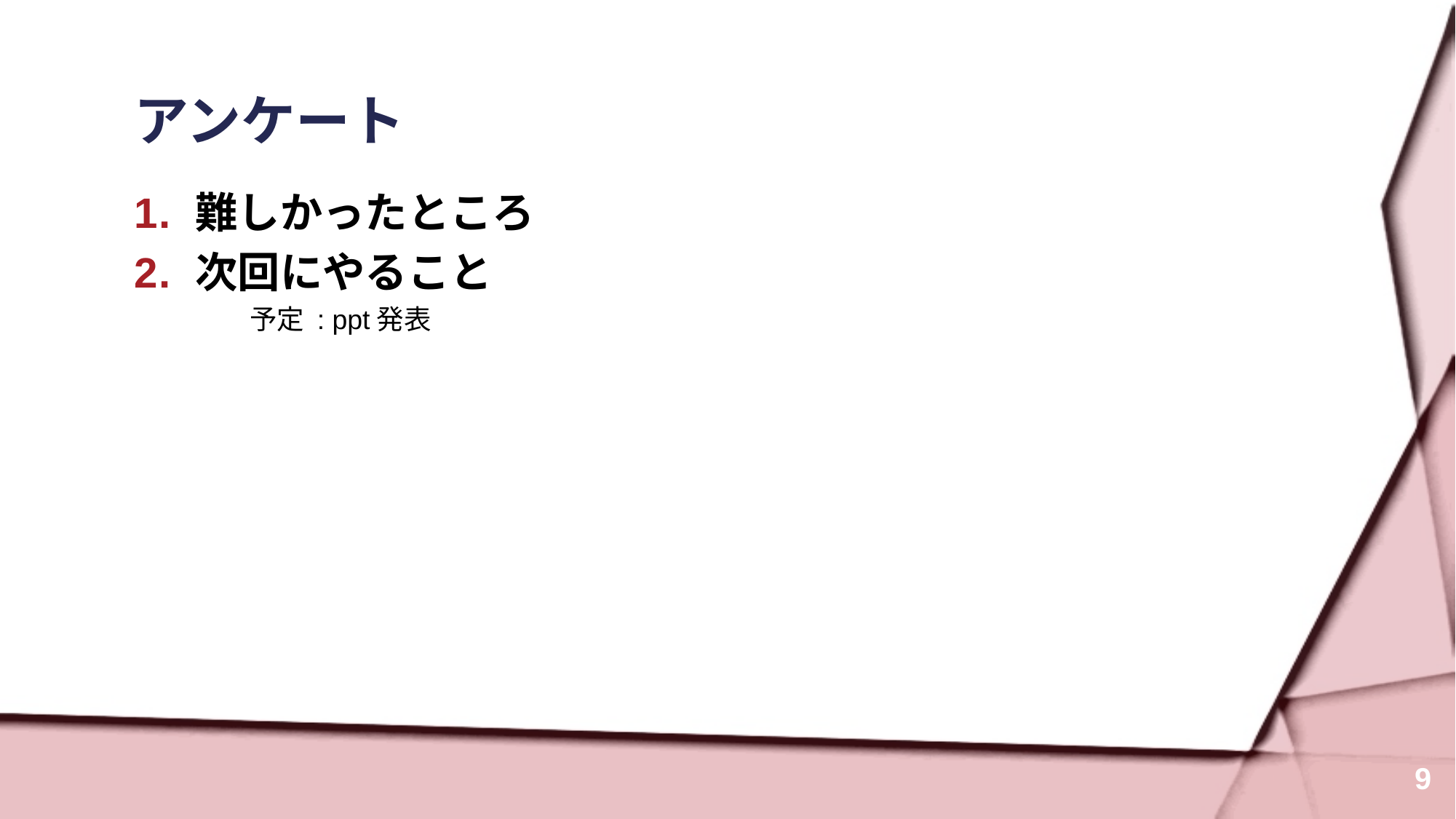

# アンケート
難しかったところ
次回にやること
    予定 : ppt発表
9